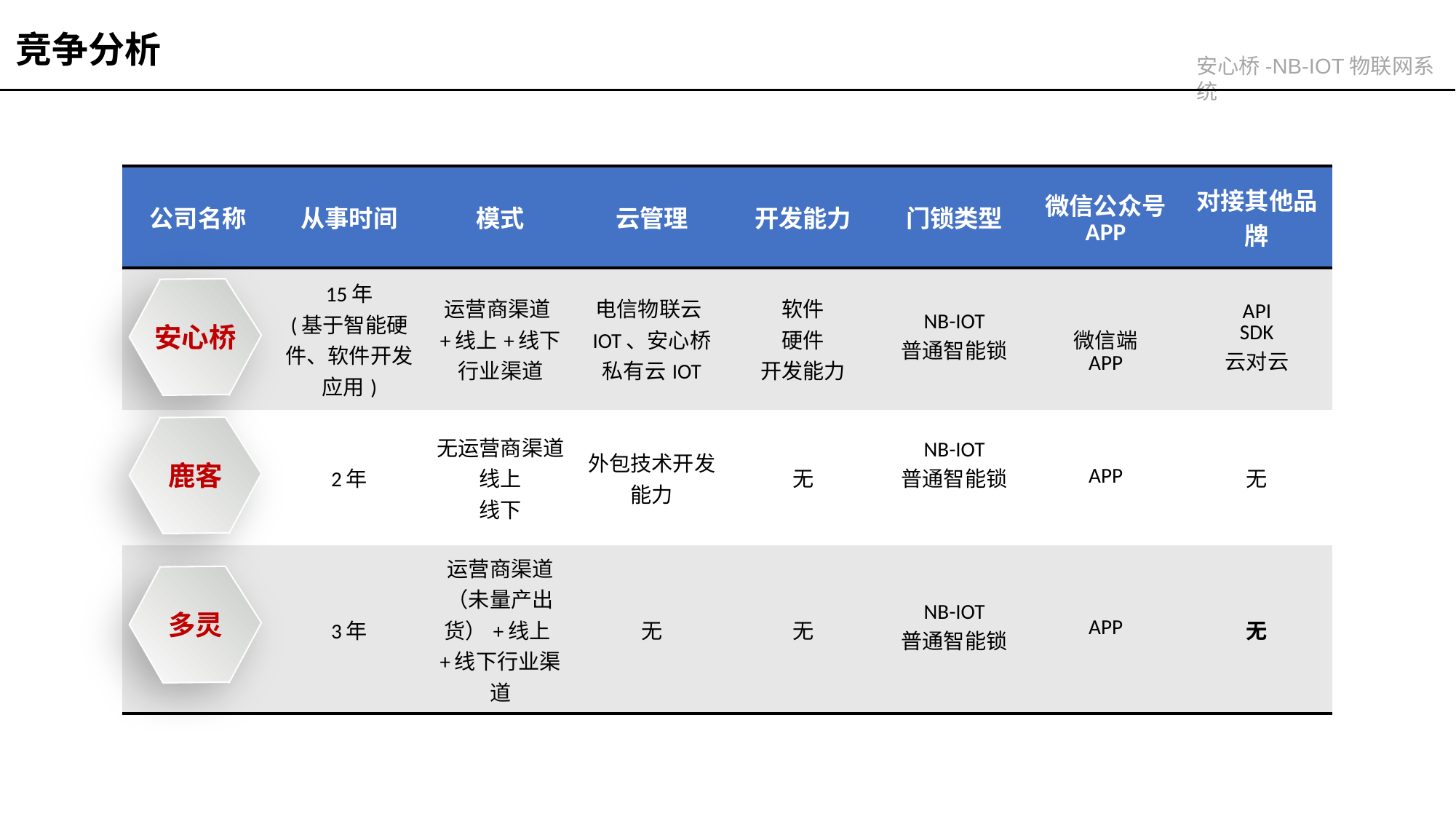

竞争分析
安心桥-NB-IOT物联网系统
| 公司名称 | 从事时间 | 模式 | 云管理 | 开发能力 | 门锁类型 | 微信公众号 APP | 对接其他品牌 |
| --- | --- | --- | --- | --- | --- | --- | --- |
|  | 15年 (基于智能硬件、软件开发应用) | 运营商渠道+线上+线下行业渠道 | 电信物联云IOT、安心桥私有云IOT | 软件 硬件 开发能力 | NB-IOT 普通智能锁 | 微信端 APP | API SDK 云对云 |
|  | 2年 | 无运营商渠道 线上 线下 | 外包技术开发能力 | 无 | NB-IOT 普通智能锁 | APP | 无 |
|  | 3年 | 运营商渠道（未量产出货）+线上+线下行业渠道 | 无 | 无 | NB-IOT 普通智能锁 | APP | 无 |
安心桥
鹿客
多灵